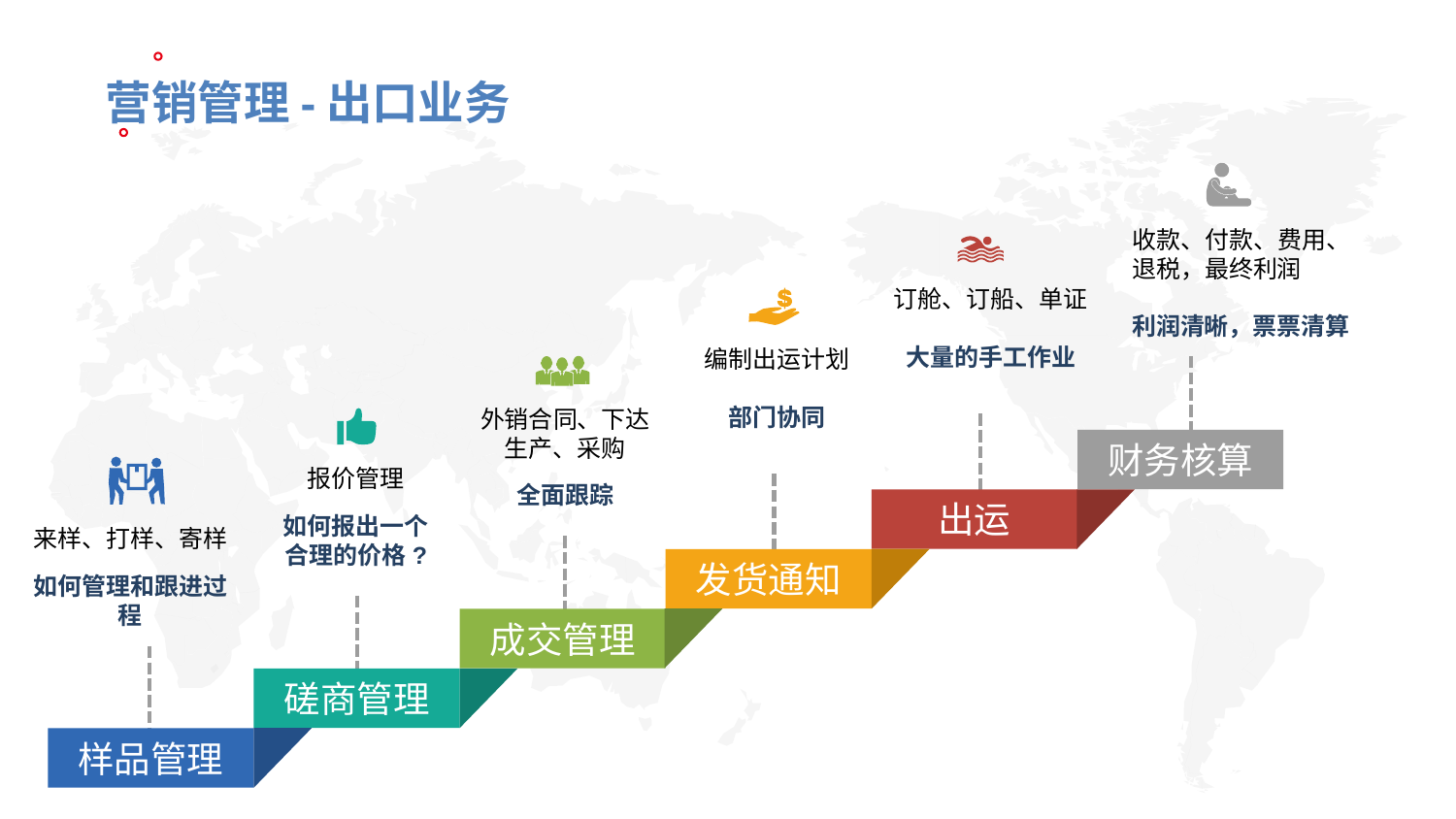

营销管理-出口业务

收款、付款、费用、退税，最终利润

利润清晰，票票清算

订舱、订船、单证

大量的手工作业

编制出运计划

部门协同

外销合同、下达生产、采购
全面跟踪

财务核算

报价管理
如何报出一个合理的价格?
出运

来样、打样、寄样
如何管理和跟进过程
发货通知

成交管理

磋商管理

样品管理